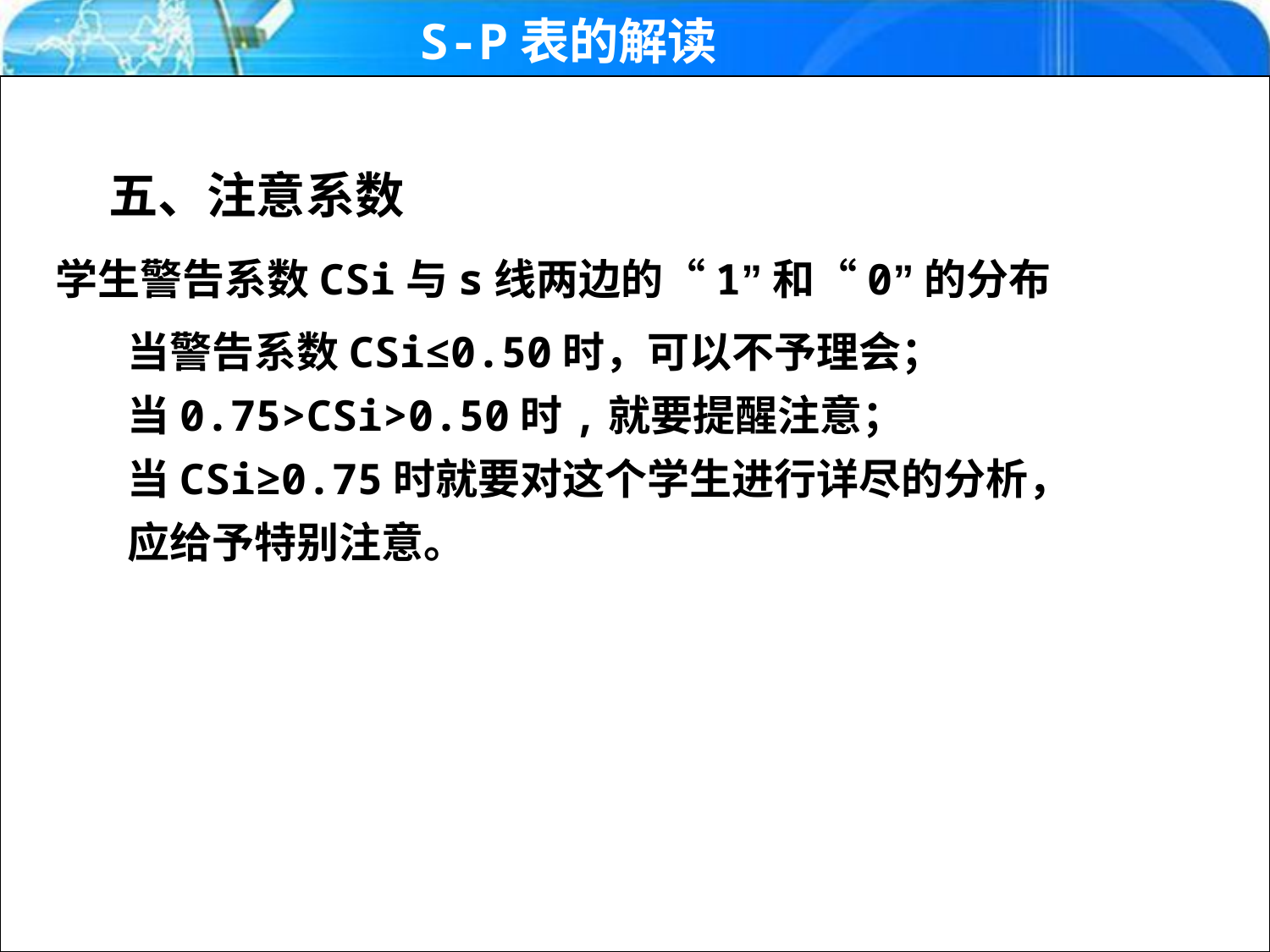

S-P表的解读
五、注意系数
学生警告系数CSi与s线两边的“1”和“0”的分布
当警告系数CSi≤0.50时，可以不予理会；
当0.75>CSi>0.50时,就要提醒注意；
当CSi≥0.75时就要对这个学生进行详尽的分析，应给予特别注意。